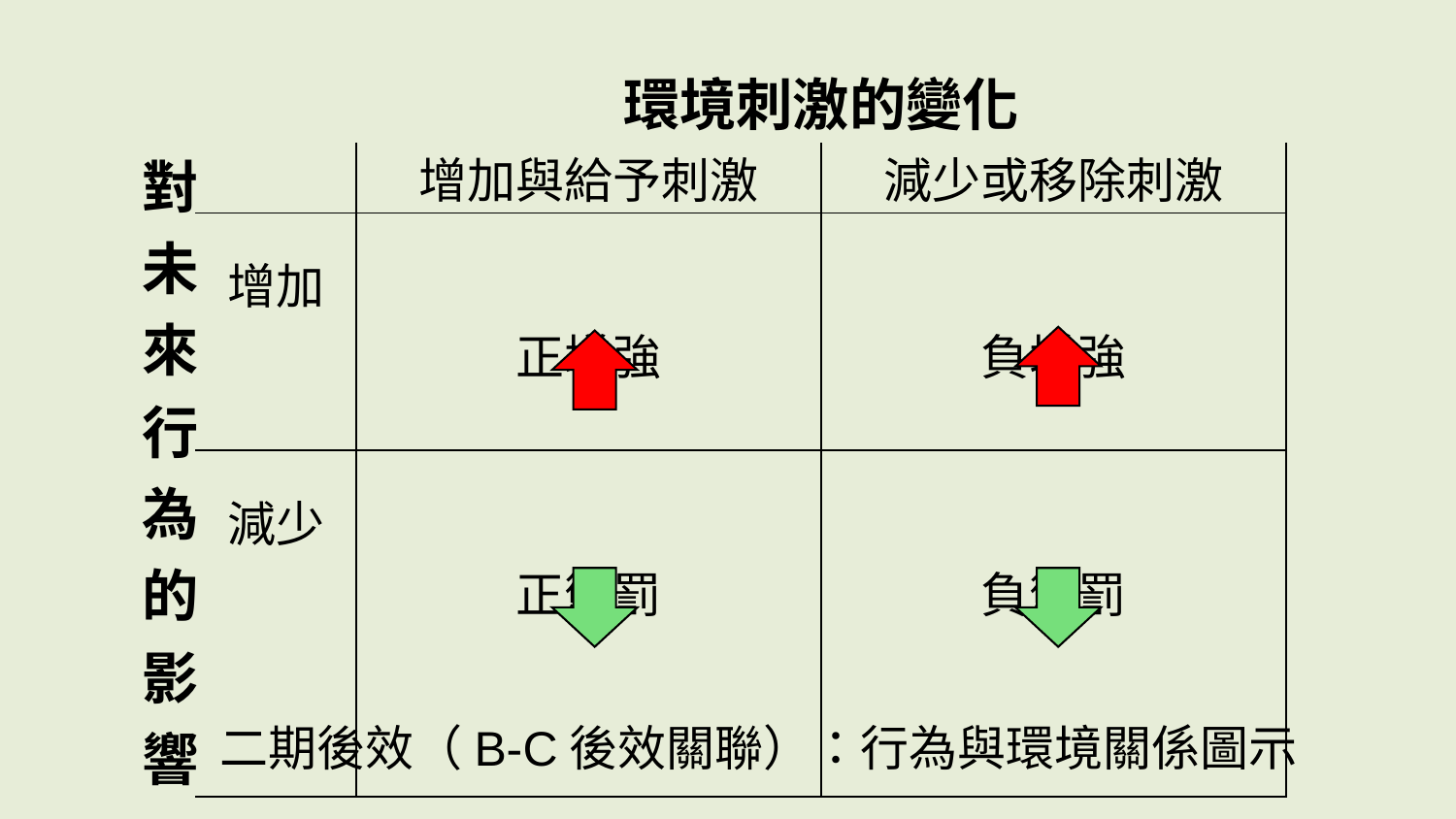

|  |  | 環境刺激的變化 |  |
| --- | --- | --- | --- |
| 對未來行為的影響 |  | 增加與給予刺激 | 減少或移除刺激 |
|  | 增加 | 正增強 | 負增強 |
|  | 減少 | 正懲罰 | 負懲罰 |

二期後效（B-C後效關聯）：行為與環境關係圖示